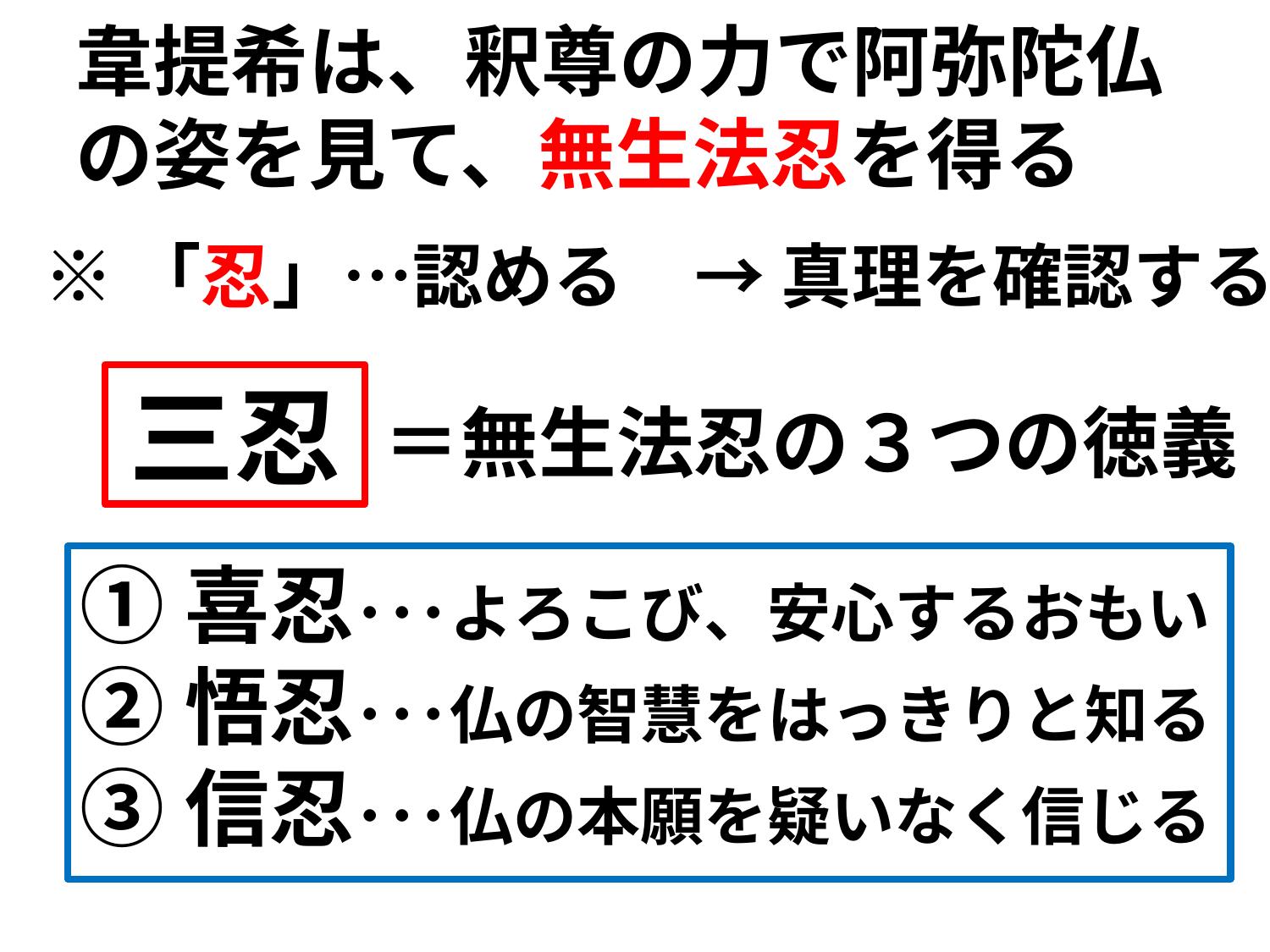

韋提希は、釈尊の力で阿弥陀仏の姿を見て、無生法忍を得る
①喜忍･･･よろこび、安心するおもい
②悟忍･･･仏の智慧をはっきりと知る
➂信忍･･･仏の本願を疑いなく信じる
※「忍」…認める　→ 真理を確認する
三忍
＝無生法忍の３つの徳義